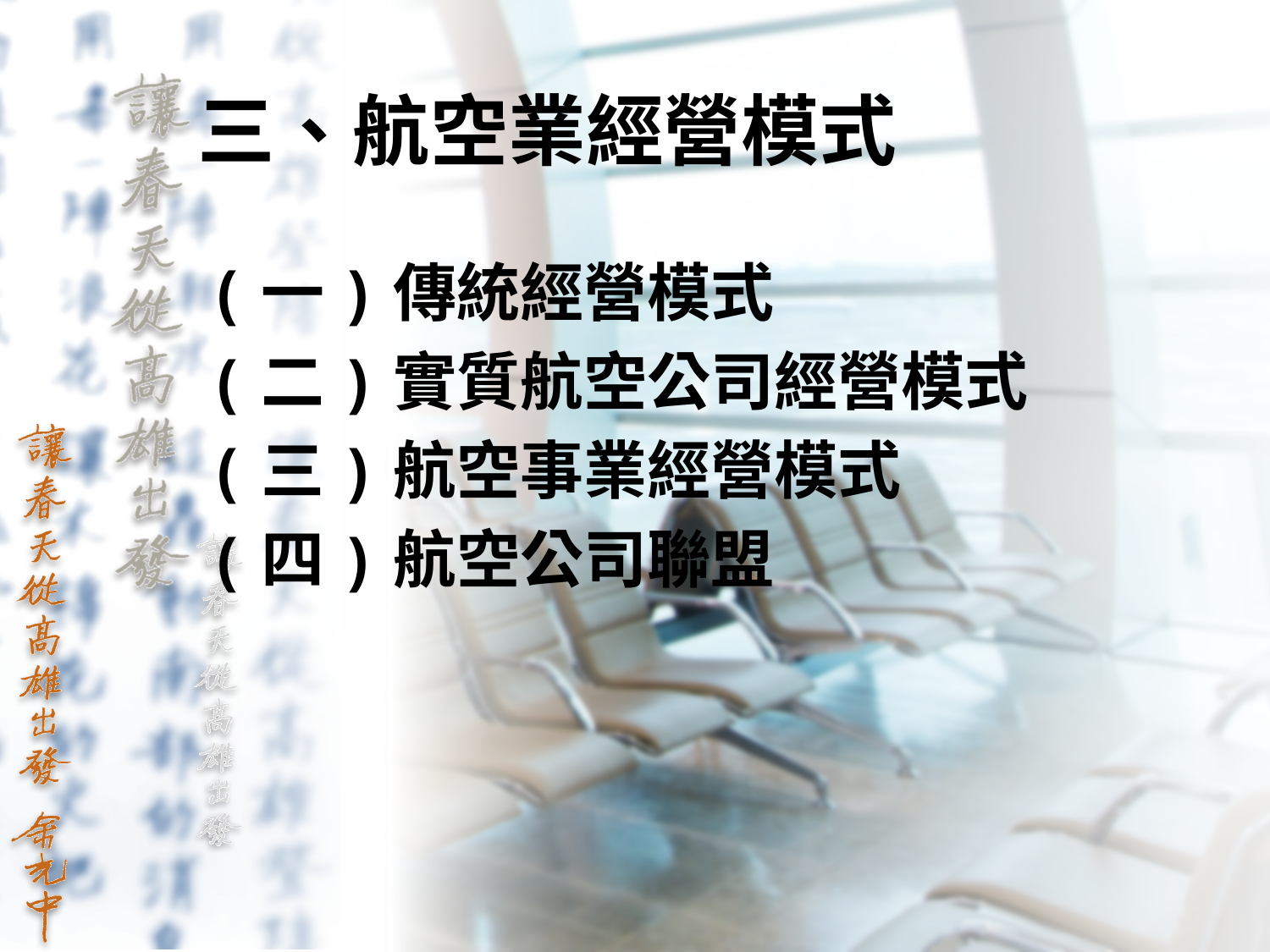

# 三、航空業經營模式
(一)傳統經營模式
(二)實質航空公司經營模式
(三)航空事業經營模式
(四)航空公司聯盟